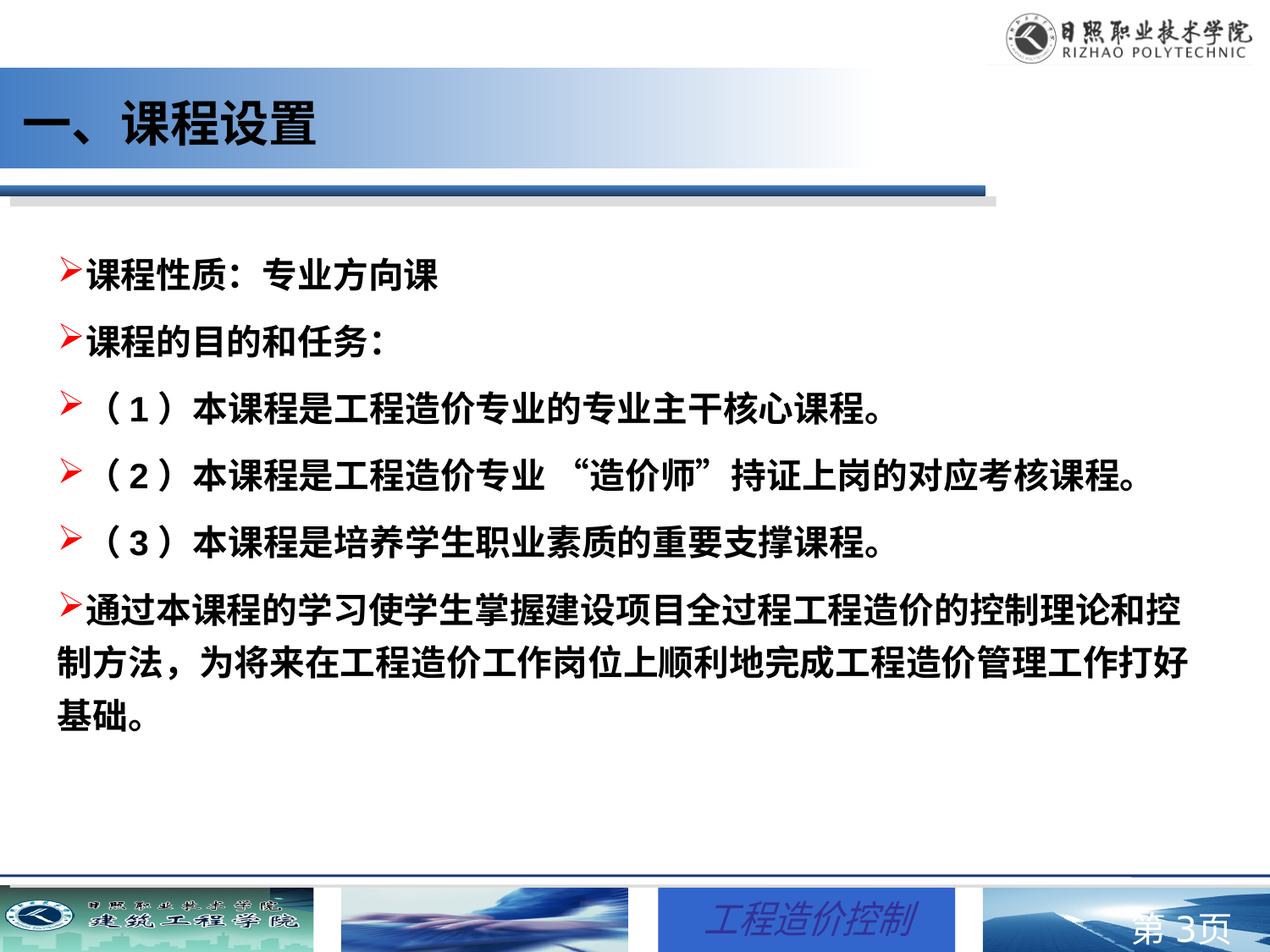

一、课程设置
课程性质：专业方向课
课程的目的和任务：
（1）本课程是工程造价专业的专业主干核心课程。
（2）本课程是工程造价专业 “造价师”持证上岗的对应考核课程。
（3）本课程是培养学生职业素质的重要支撑课程。
通过本课程的学习使学生掌握建设项目全过程工程造价的控制理论和控制方法，为将来在工程造价工作岗位上顺利地完成工程造价管理工作打好基础。

第3页